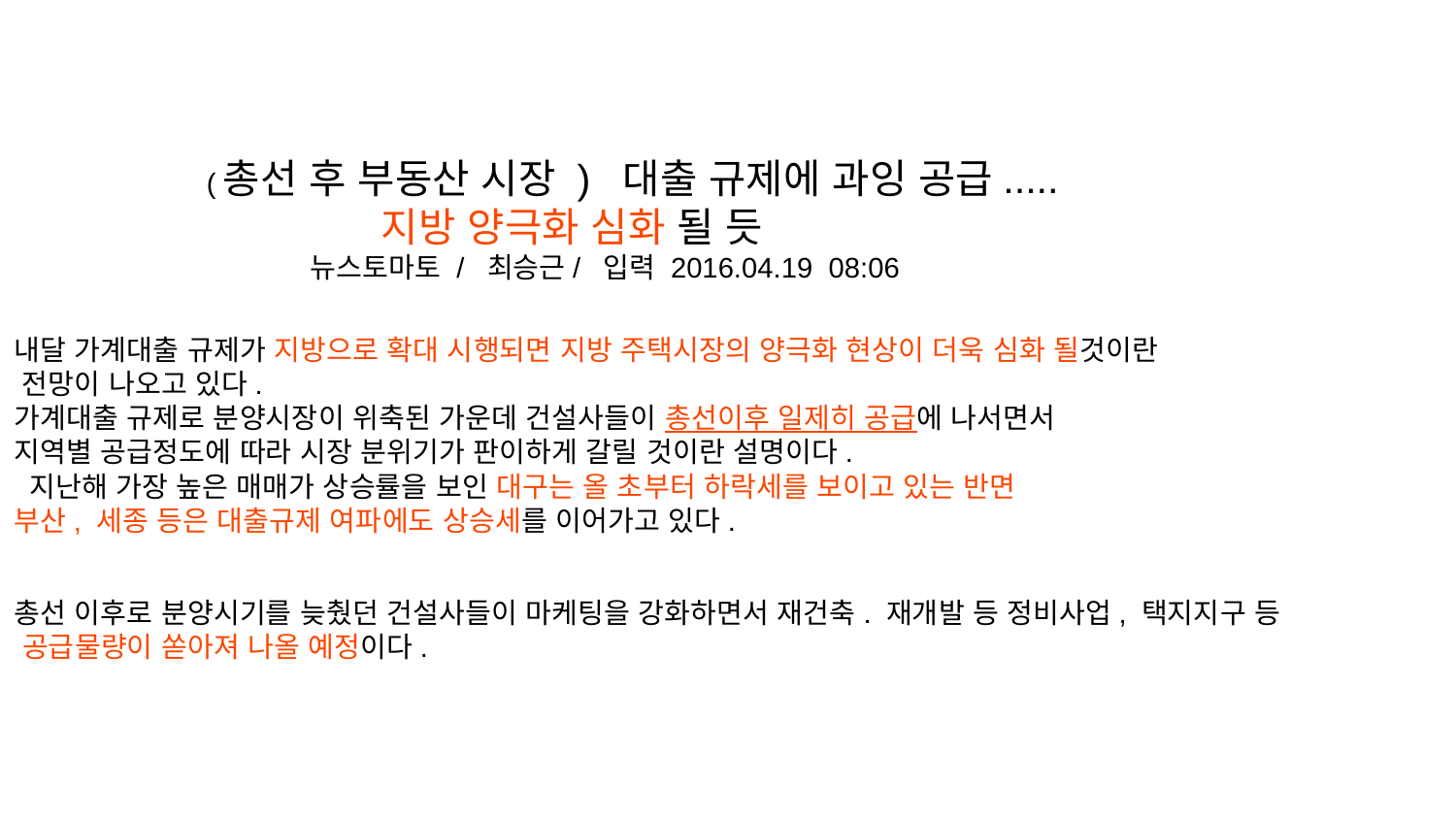

# (총선 후 부동산 시장 )  대출 규제에 과잉 공급..... 지방 양극화 심화 될 듯 뉴스토마토 /  최승근/  입력 2016.04.19  08:06 내달 가계대출 규제가 지방으로 확대 시행되면 지방 주택시장의 양극화 현상이 더욱 심화 될것이란 전망이 나오고 있다. 가계대출 규제로 분양시장이 위축된 가운데 건설사들이 총선이후 일제히 공급에 나서면서 지역별 공급정도에 따라 시장 분위기가 판이하게 갈릴 것이란 설명이다. 지난해 가장 높은 매매가 상승률을 보인 대구는 올 초부터 하락세를 보이고 있는 반면 부산, 세종 등은 대출규제 여파에도 상승세를 이어가고 있다. 총선 이후로 분양시기를 늦췄던 건설사들이 마케팅을 강화하면서 재건축. 재개발 등 정비사업, 택지지구 등 공급물량이 쏟아져 나올 예정이다.